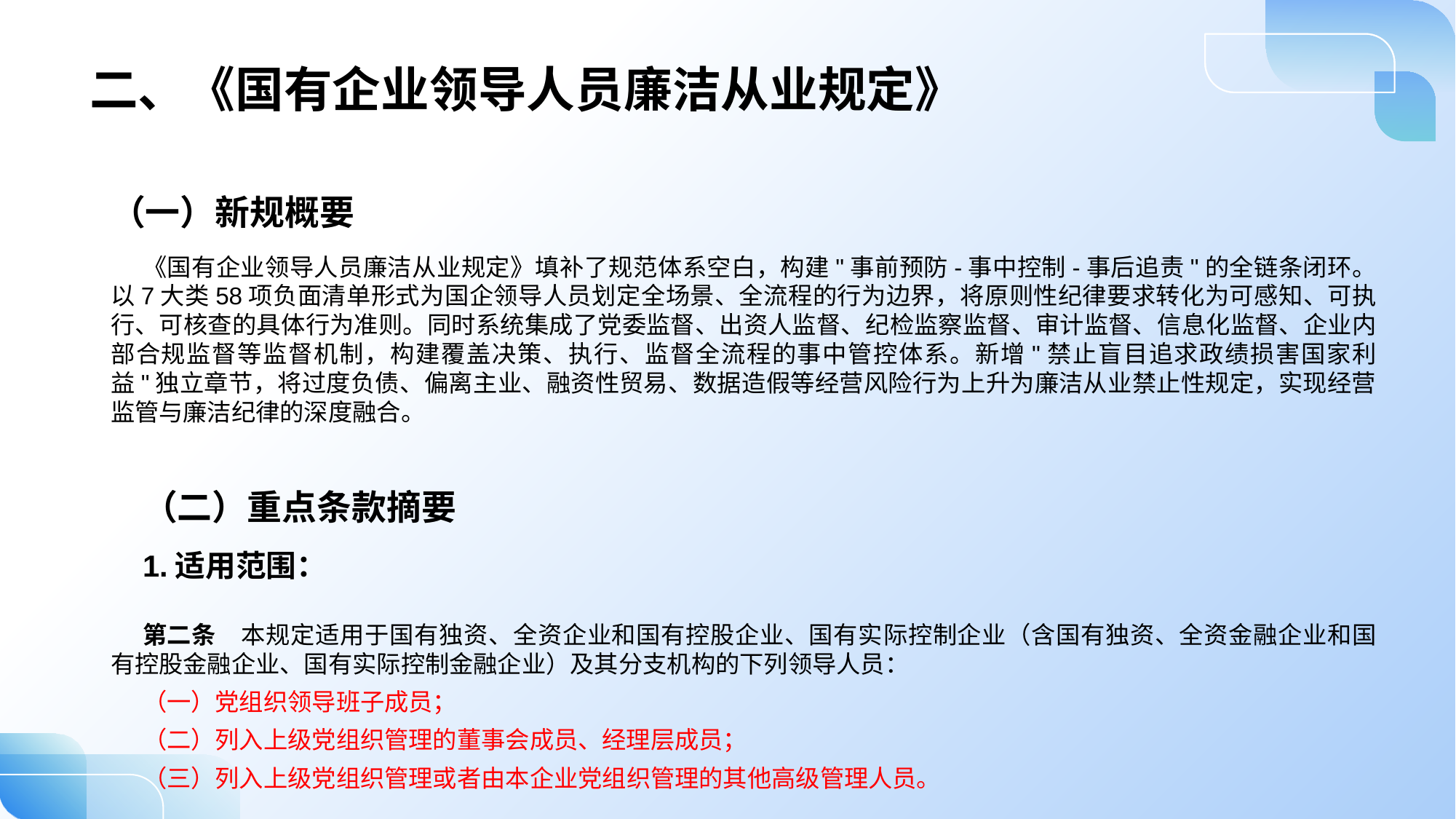

二、《国有企业领导人员廉洁从业规定》
（一）新规概要
《国有企业领导人员廉洁从业规定》填补了规范体系空白，构建"事前预防-事中控制-事后追责"的全链条闭环。以7大类58项负面清单形式为国企领导人员划定全场景、全流程的行为边界，将原则性纪律要求转化为可感知、可执行、可核查的具体行为准则。同时系统集成了党委监督、出资人监督、纪检监察监督、审计监督、信息化监督、企业内部合规监督等监督机制，构建覆盖决策、执行、监督全流程的事中管控体系。新增"禁止盲目追求政绩损害国家利益"独立章节，将过度负债、偏离主业、融资性贸易、数据造假等经营风险行为上升为廉洁从业禁止性规定，实现经营监管与廉洁纪律的深度融合。
（二）重点条款摘要
1.适用范围：

第二条　本规定适用于国有独资、全资企业和国有控股企业、国有实际控制企业（含国有独资、全资金融企业和国有控股金融企业、国有实际控制金融企业）及其分支机构的下列领导人员：
（一）党组织领导班子成员；
（二）列入上级党组织管理的董事会成员、经理层成员；
（三）列入上级党组织管理或者由本企业党组织管理的其他高级管理人员。